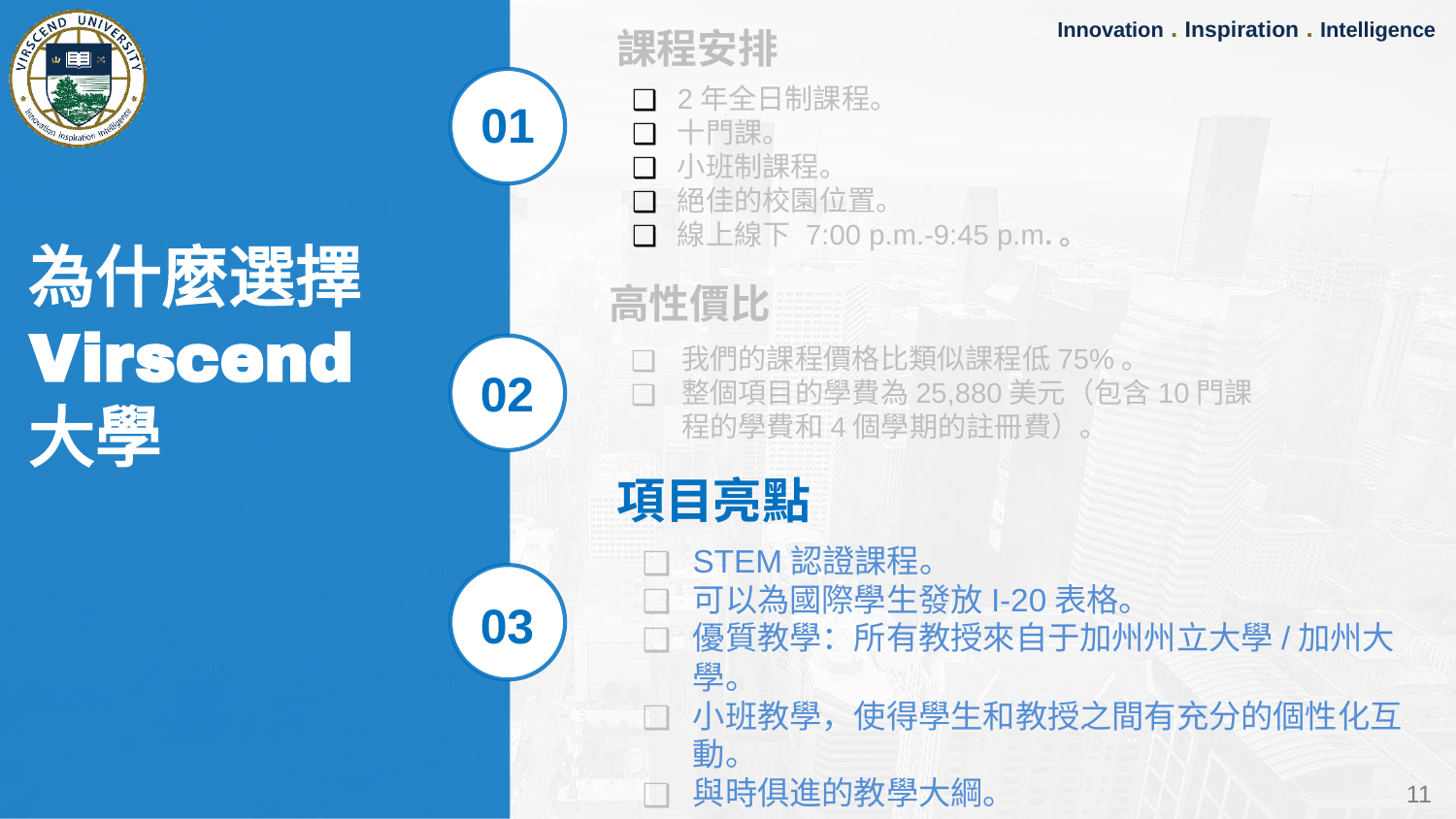

課程安排
2年全日制課程。
十門課。
小班制課程。
絕佳的校園位置。
線上線下 7:00 p.m.-9:45 p.m.。

01
高性價比
我們的課程價格比類似課程低75%。
整個項目的學費為25,880美元（包含10門課程的學費和4個學期的註冊費）。
為什麼選擇Virscend
大學

02
項目亮點
STEM認證課程。
可以為國際學生發放I-20表格。
優質教學：所有教授來自于加州州立大學/加州大學。
小班教學，使得學生和教授之間有充分的個性化互動。
與時俱進的教學大綱。

03
11